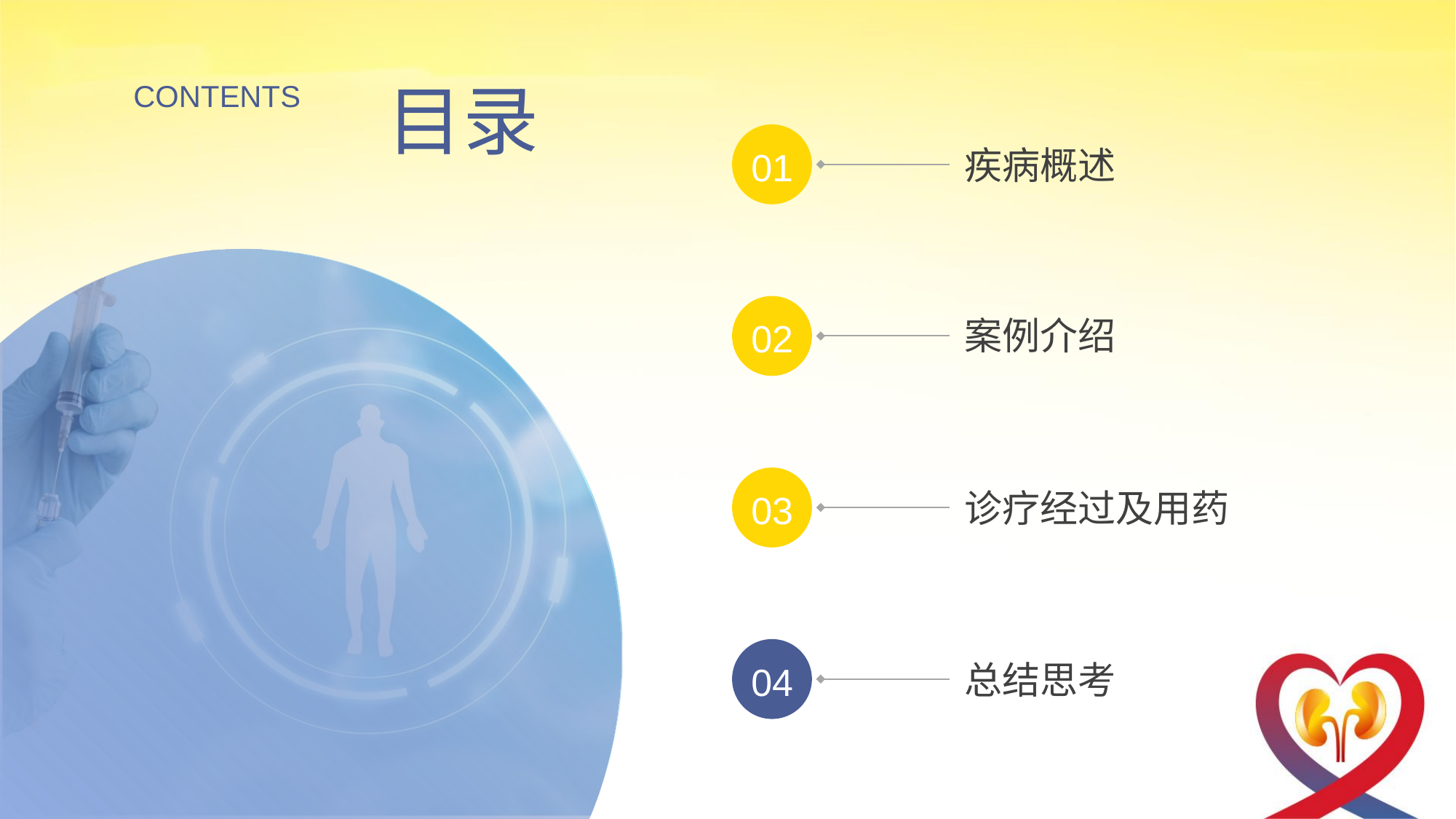

目录
CONTENTS

疾病概述
01

案例介绍
02

诊疗经过及用药
03

总结思考
04